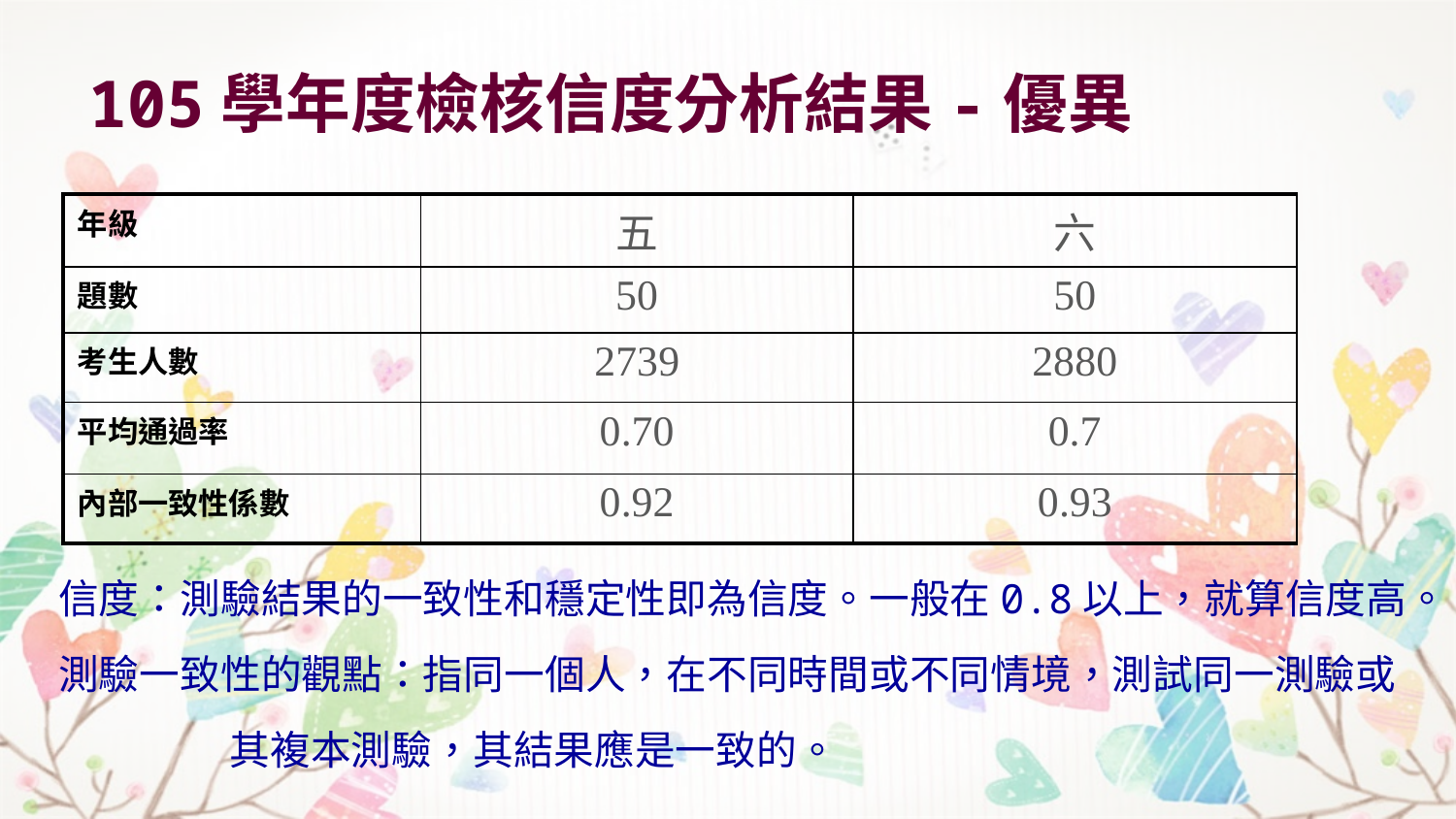

# 105學年度檢核信度分析結果-優異
| 年級 | 五 | 六 |
| --- | --- | --- |
| 題數 | 50 | 50 |
| 考生人數 | 2739 | 2880 |
| 平均通過率 | 0.70 | 0.7 |
| 內部一致性係數 | 0.92 | 0.93 |
信度：測驗結果的一致性和穩定性即為信度。一般在0.8以上，就算信度高。
測驗一致性的觀點：指同一個人，在不同時間或不同情境，測試同一測驗或
                  其複本測驗，其結果應是一致的。